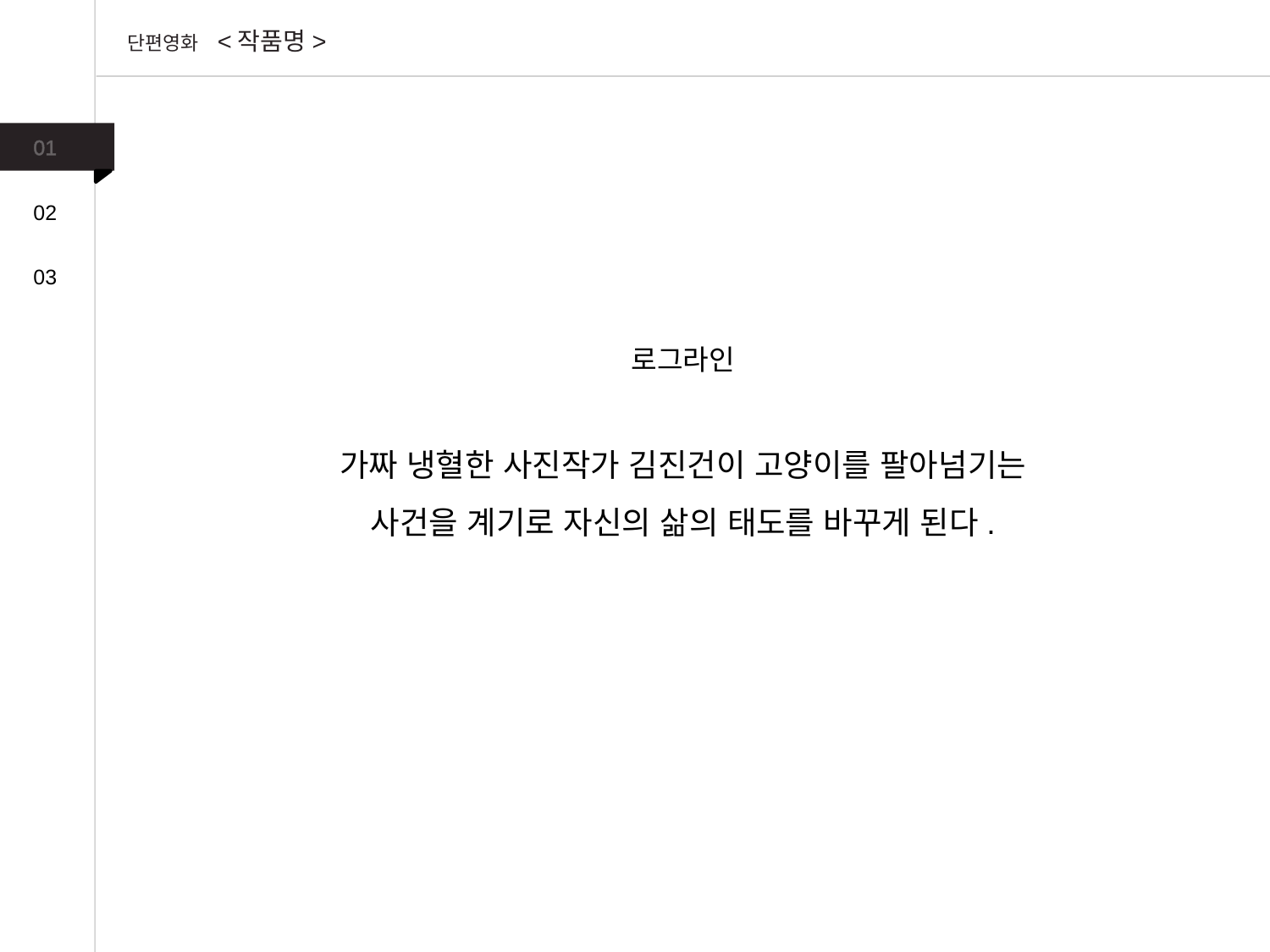

단편영화  <작품명>

 01
 02
 03
로그라인

가짜 냉혈한 사진작가 김진건이 고양이를 팔아넘기는 사건을 계기로 자신의 삶의 태도를 바꾸게 된다.